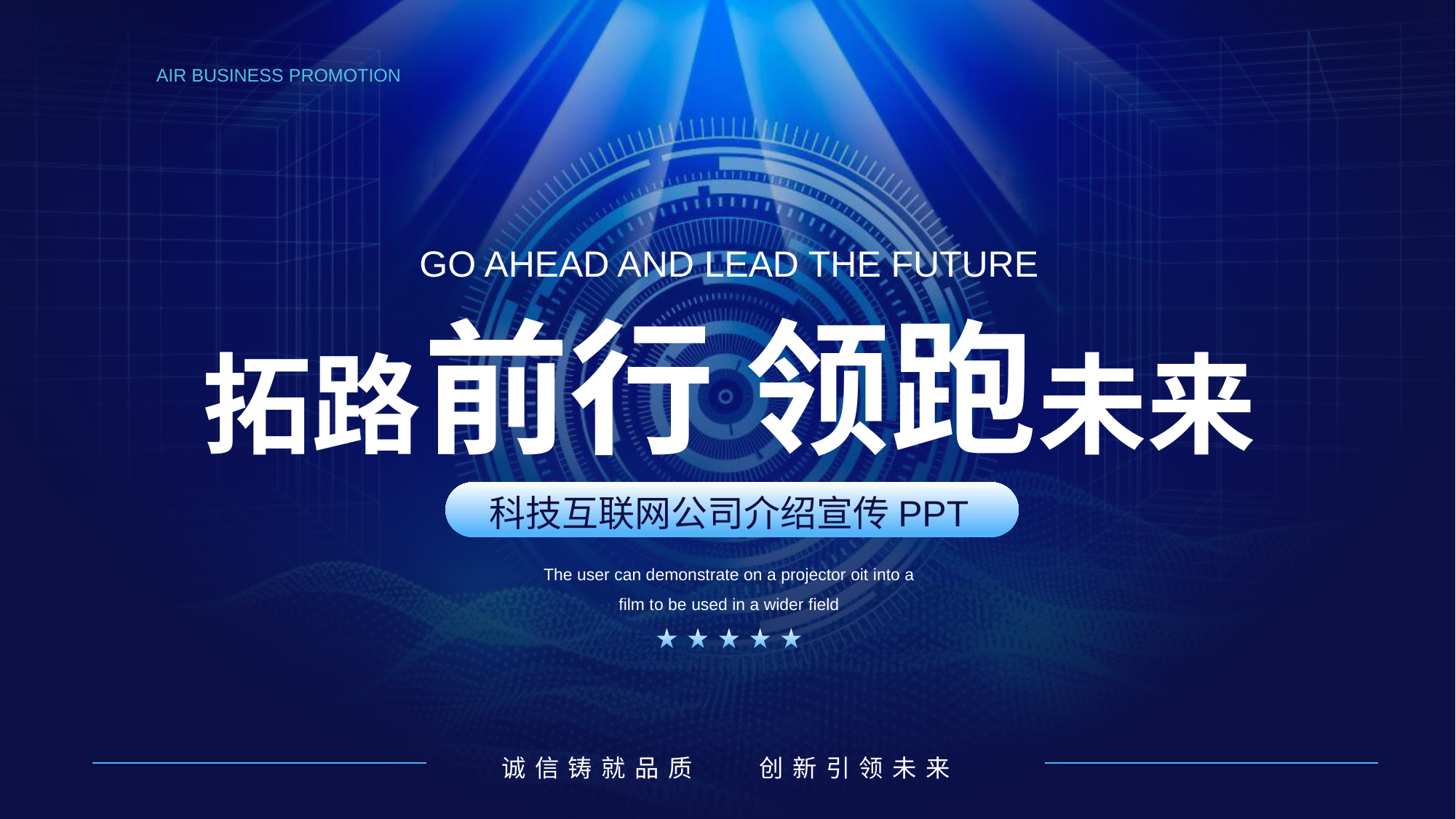

AIR BUSINESS PROMOTION
GO AHEAD AND LEAD THE FUTURE
前行
领跑
拓路
未来
科技互联网公司介绍宣传PPT

The user can demonstrate on a projector oit into a film to be used in a wider field

诚信铸就品质    创新引领未来